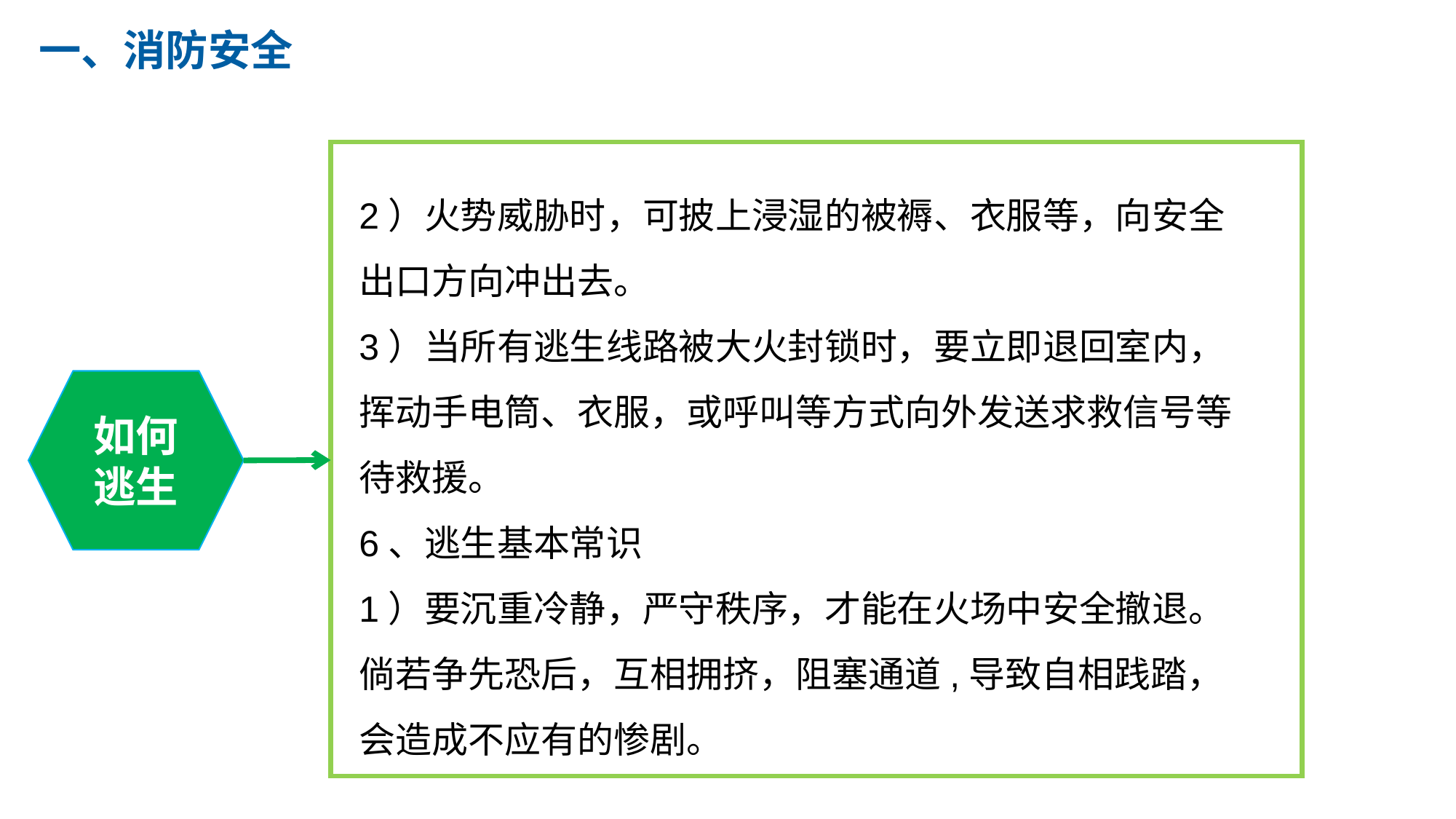

一、消防安全

2）火势威胁时，可披上浸湿的被褥、衣服等，向安全出口方向冲出去。
3）当所有逃生线路被大火封锁时，要立即退回室内，挥动手电筒、衣服，或呼叫等方式向外发送求救信号等待救援。
6、逃生基本常识
1）要沉重冷静，严守秩序，才能在火场中安全撤退。倘若争先恐后，互相拥挤，阻塞通道,导致自相践踏，会造成不应有的惨剧。

如何
逃生